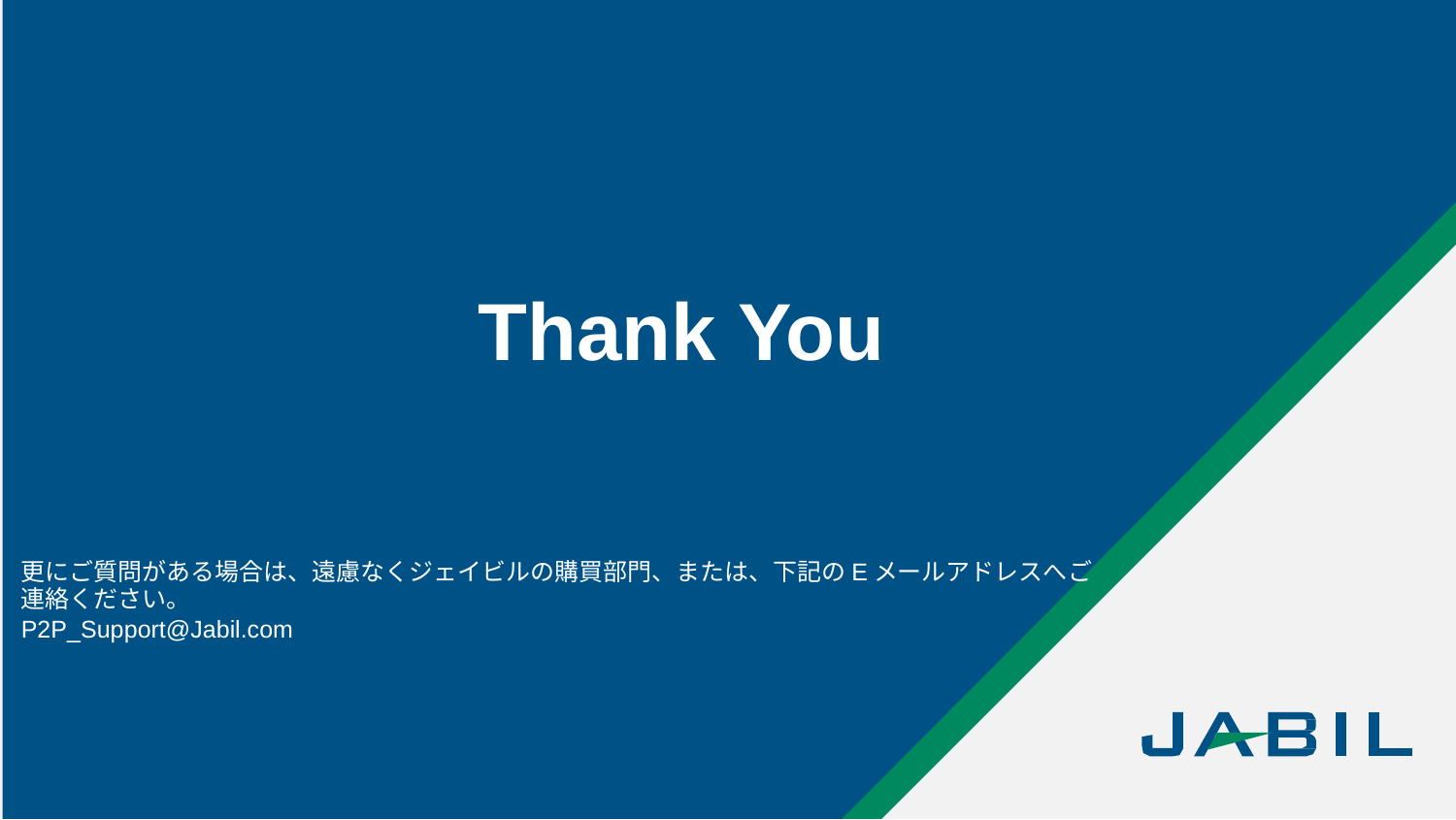

# Thank You
更にご質問がある場合は、遠慮なくジェイビルの購買部門、または、下記のEメールアドレスへご連絡ください。
P2P_Support@Jabil.com